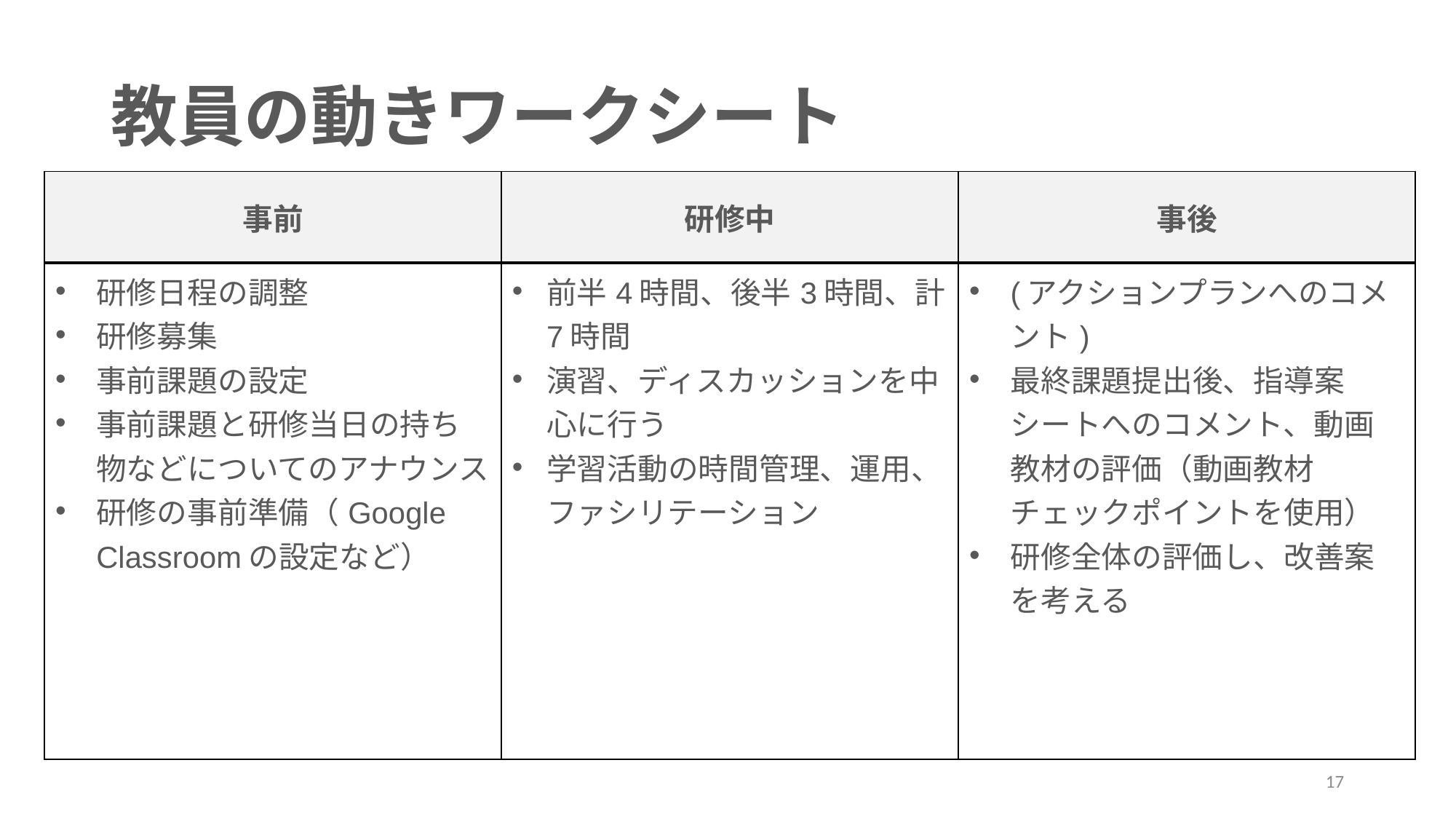

# 教員の動きワークシート
| 事前 | 研修中 | 事後 |
| --- | --- | --- |
| 研修日程の調整 研修募集 事前課題の設定 事前課題と研修当日の持ち物などについてのアナウンス 研修の事前準備（Google Classroomの設定など） | 前半4時間、後半3時間、計7時間 演習、ディスカッションを中心に行う 学習活動の時間管理、運用、ファシリテーション | (アクションプランへのコメント) 最終課題提出後、指導案シートへのコメント、動画教材の評価（動画教材チェックポイントを使用） 研修全体の評価し、改善案を考える |
17